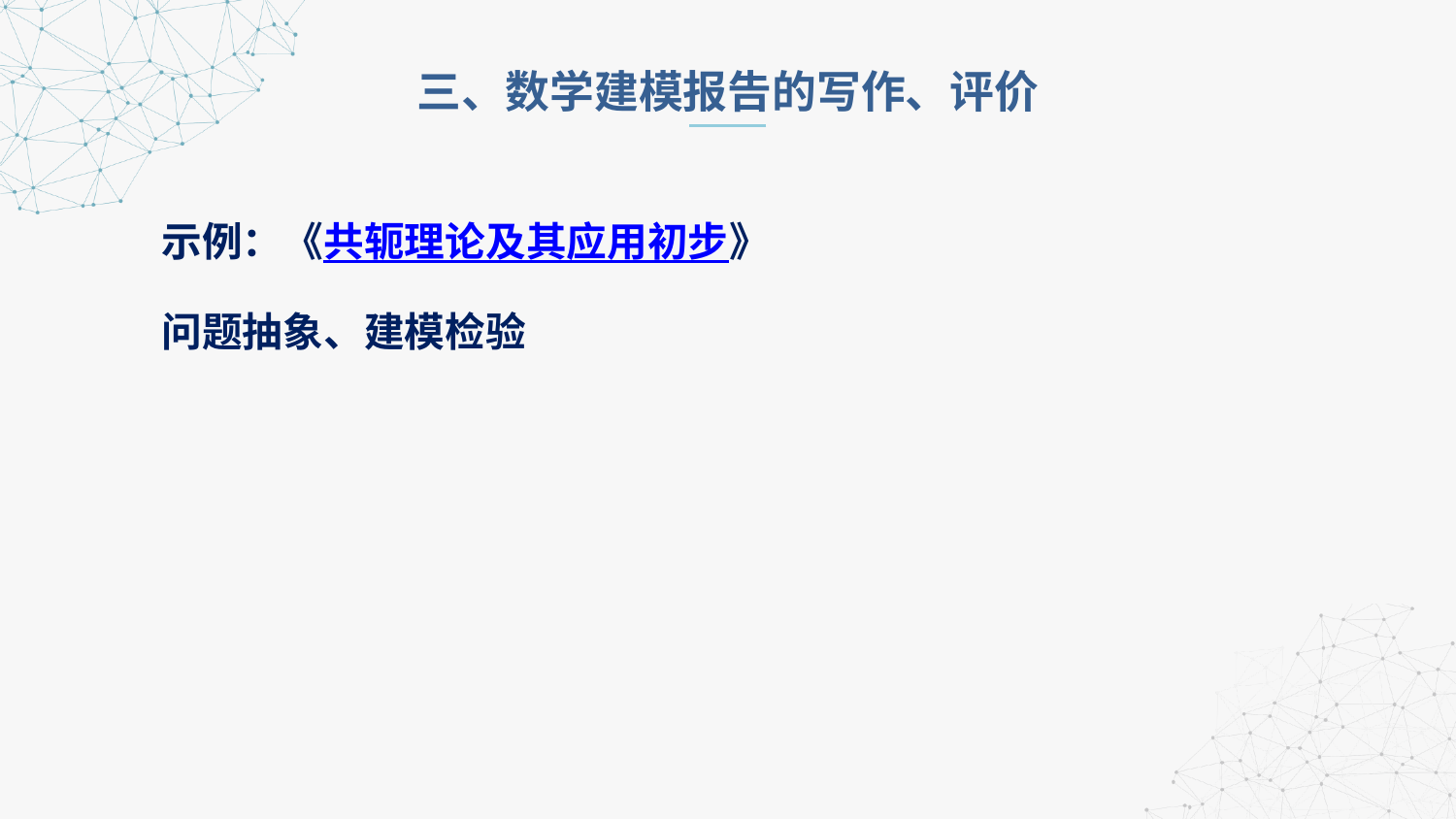

三、数学建模报告的写作、评价
示例：《共轭理论及其应用初步》
问题抽象、建模检验